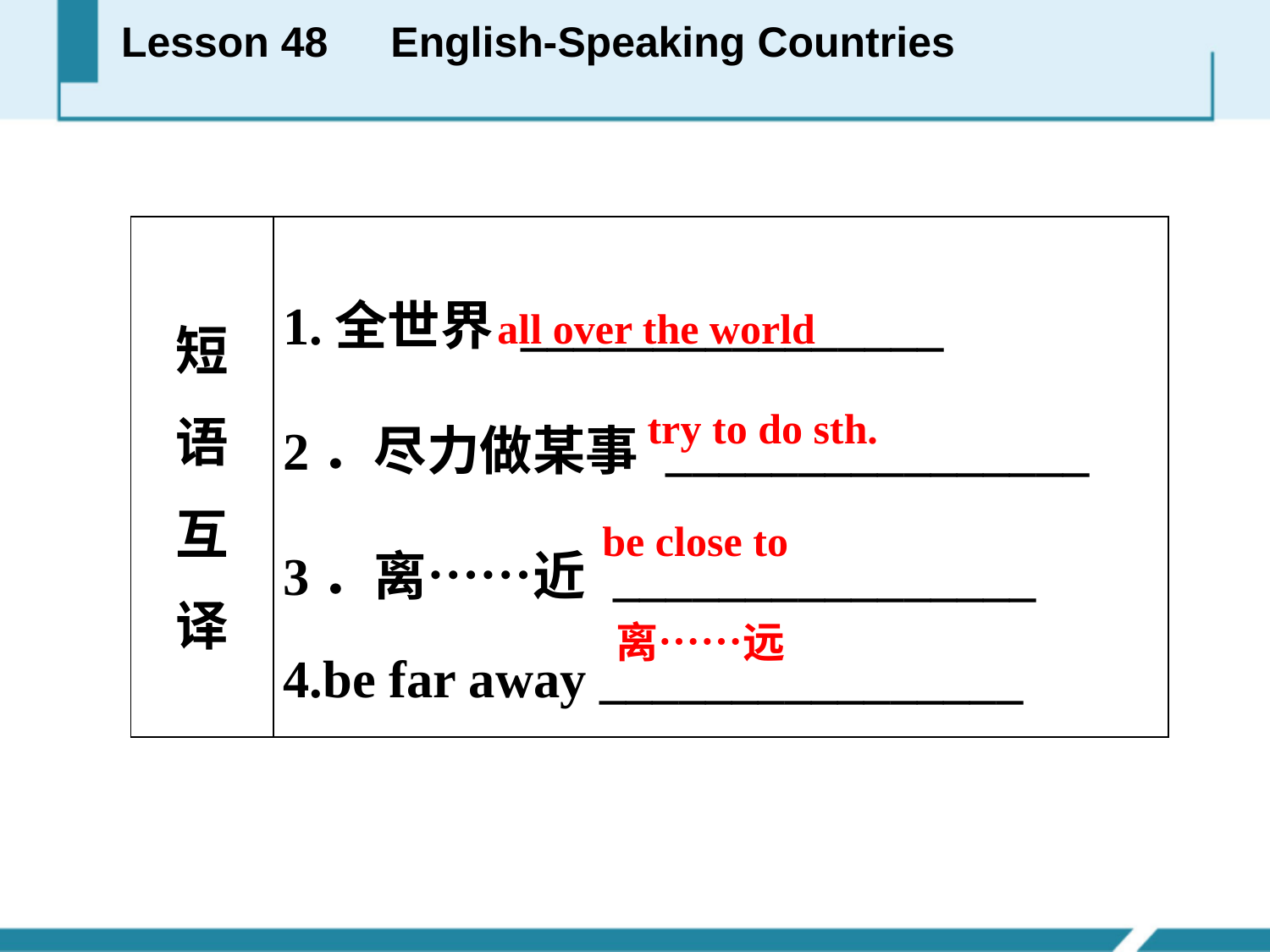

Lesson 48　English­-Speaking Countries
| 短 语 互 译 | 1.全世界 \_\_\_\_\_\_\_\_\_\_\_\_\_\_\_\_ 2．尽力做某事 \_\_\_\_\_\_\_\_\_\_\_\_\_\_\_\_ 3．离……近 \_\_\_\_\_\_\_\_\_\_\_\_\_\_\_\_ 4.be far away \_\_\_\_\_\_\_\_\_\_\_\_\_\_\_\_ |
| --- | --- |
all over the world
try to do sth.

be close to
离……远